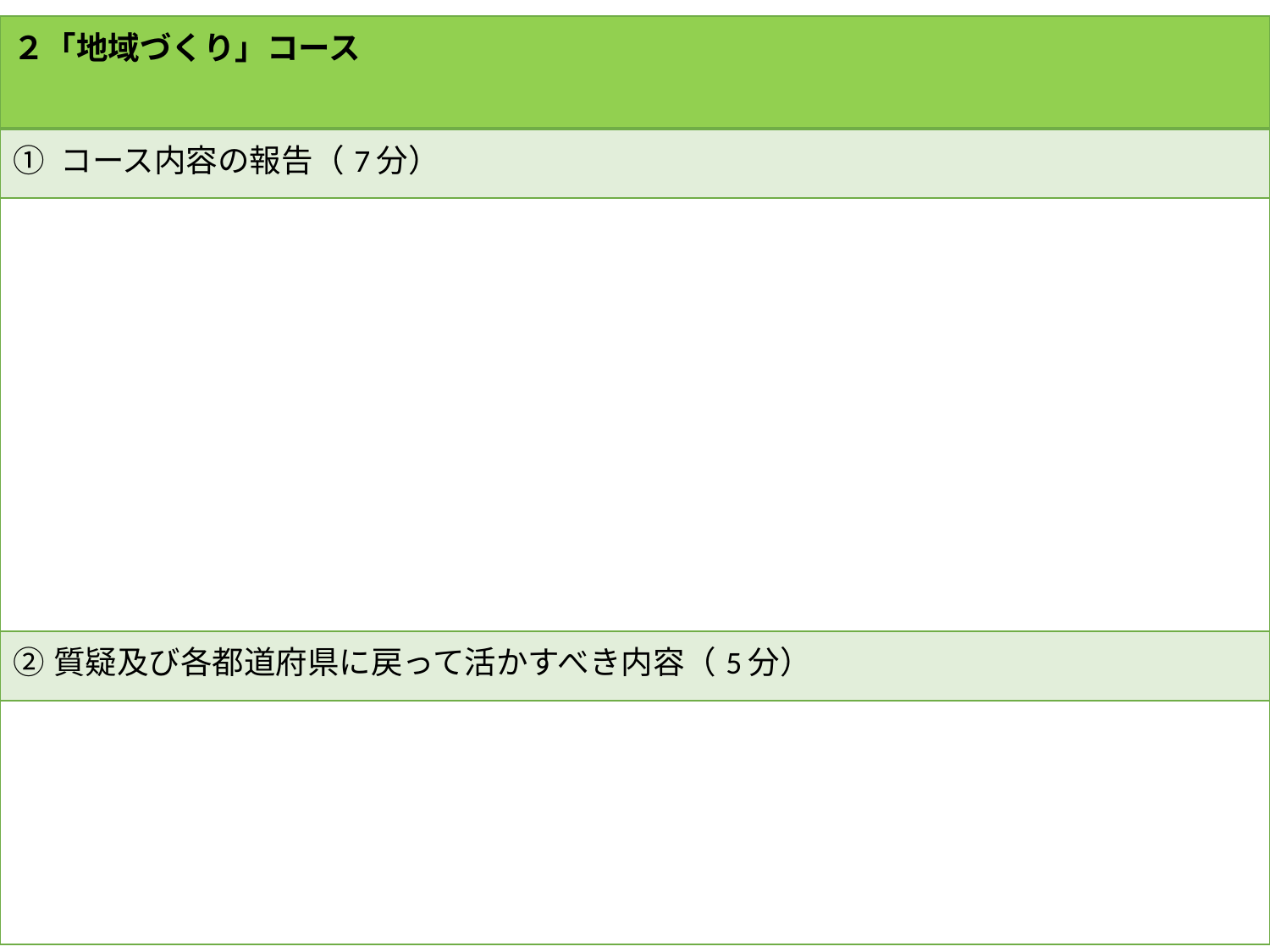

| ２「地域づくり」コース |
| --- |
| ① コース内容の報告（7分） |
|  |
| ②質疑及び各都道府県に戻って活かすべき内容（5分） |
|  |